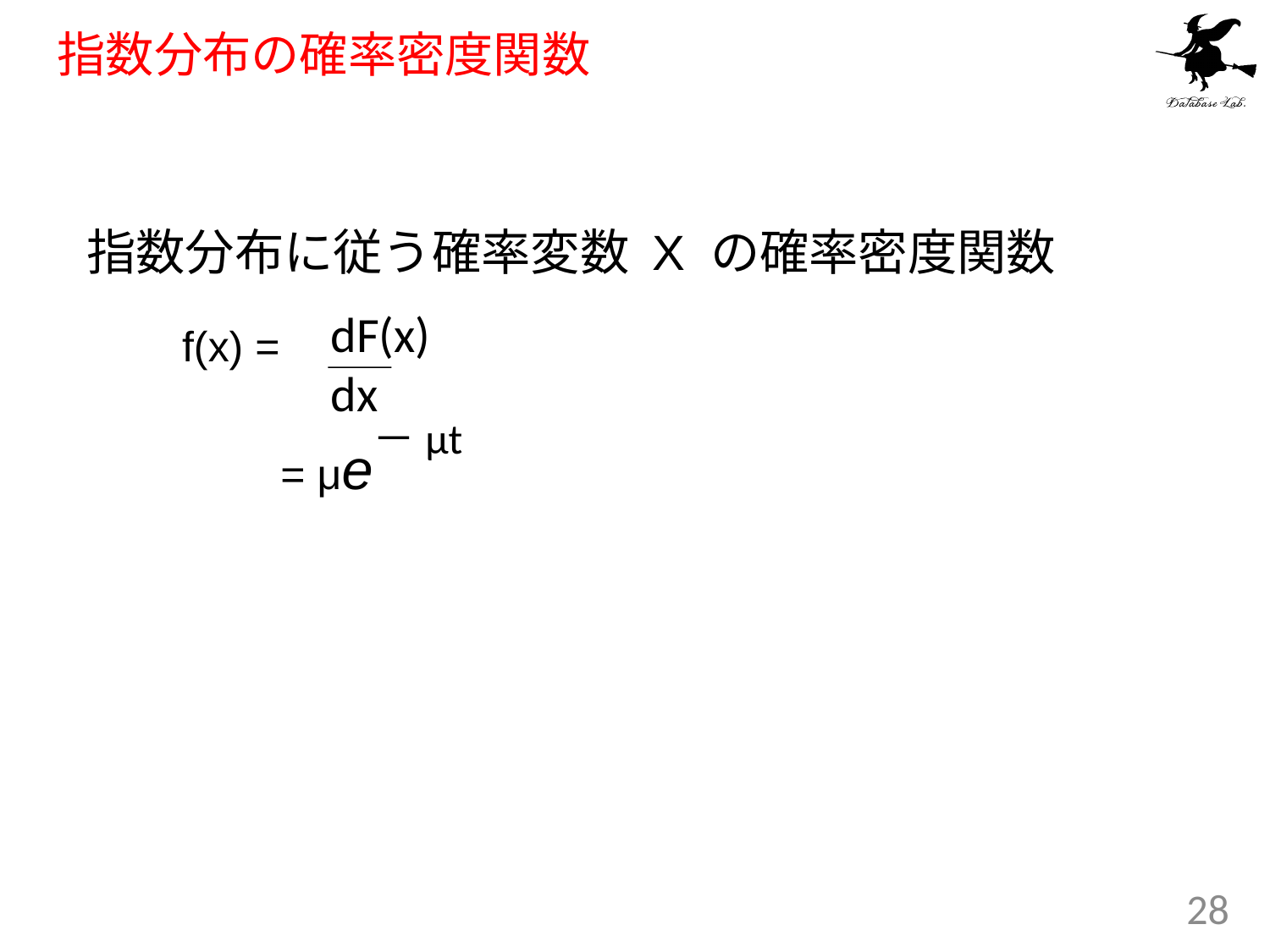

# 指数分布の確率密度関数
指数分布に従う確率変数 X の確率密度関数
	f(x) =
           = μe
dF(x)
dx

－μt

28